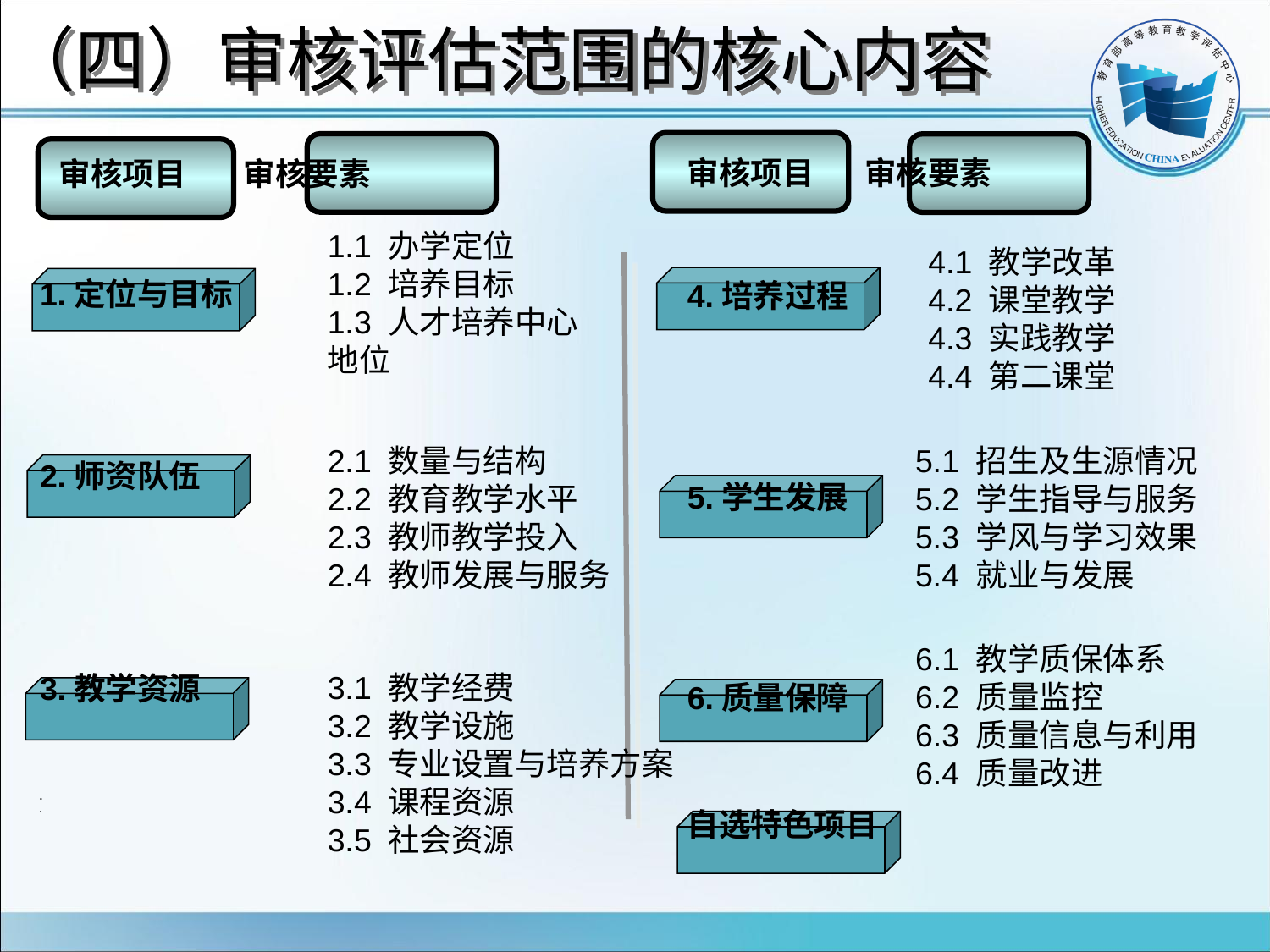

# （四）审核评估范围的核心内容

审核项目       审核要素

4.培养过程

5.学生发展

6.质量保障

自选特色项目
  审核项目        审核要素

1.定位与目标

2.师资队伍

3.教学资源

1.1 办学定位
1.2 培养目标
1.3 人才培养中心地位
2.1 数量与结构
2.2 教育教学水平
2.3 教师教学投入
2.4 教师发展与服务
3.1 教学经费
3.2 教学设施
3.3 专业设置与培养方案
3.4 课程资源
3.5 社会资源
4.1 教学改革
4.2 课堂教学
4.3 实践教学
4.4 第二课堂

5.1 招生及生源情况
5.2 学生指导与服务
5.3 学风与学习效果
5.4 就业与发展

6.1 教学质保体系
6.2 质量监控
6.3 质量信息与利用
6.4 质量改进

14